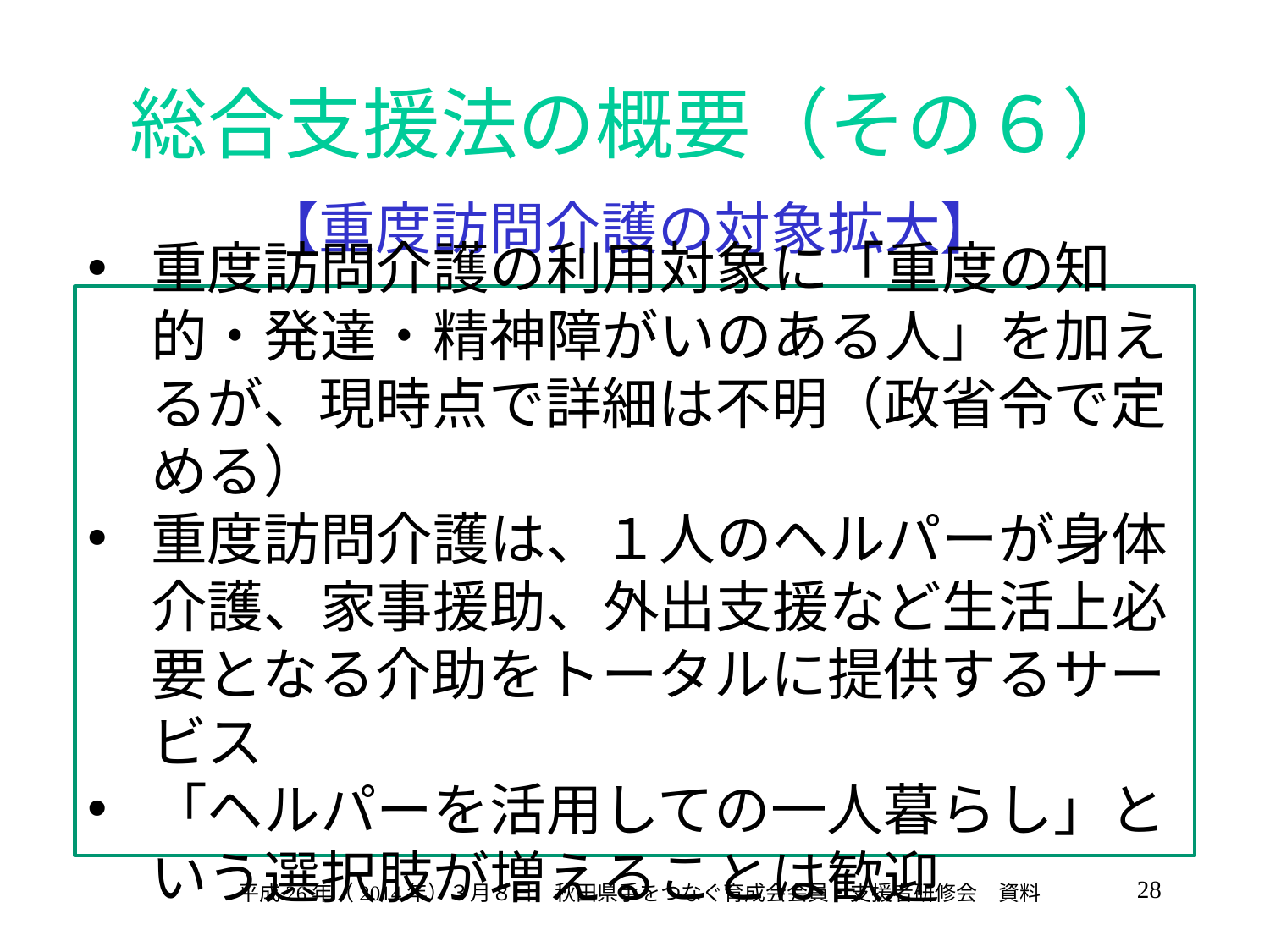

# 総合支援法の概要（その６）
【重度訪問介護の対象拡大】
重度訪問介護の利用対象に「重度の知的・発達・精神障がいのある人」を加えるが、現時点で詳細は不明（政省令で定める）
重度訪問介護は、１人のヘルパーが身体介護、家事援助、外出支援など生活上必要となる介助をトータルに提供するサービス
「ヘルパーを活用しての一人暮らし」という選択肢が増えることは歓迎
28